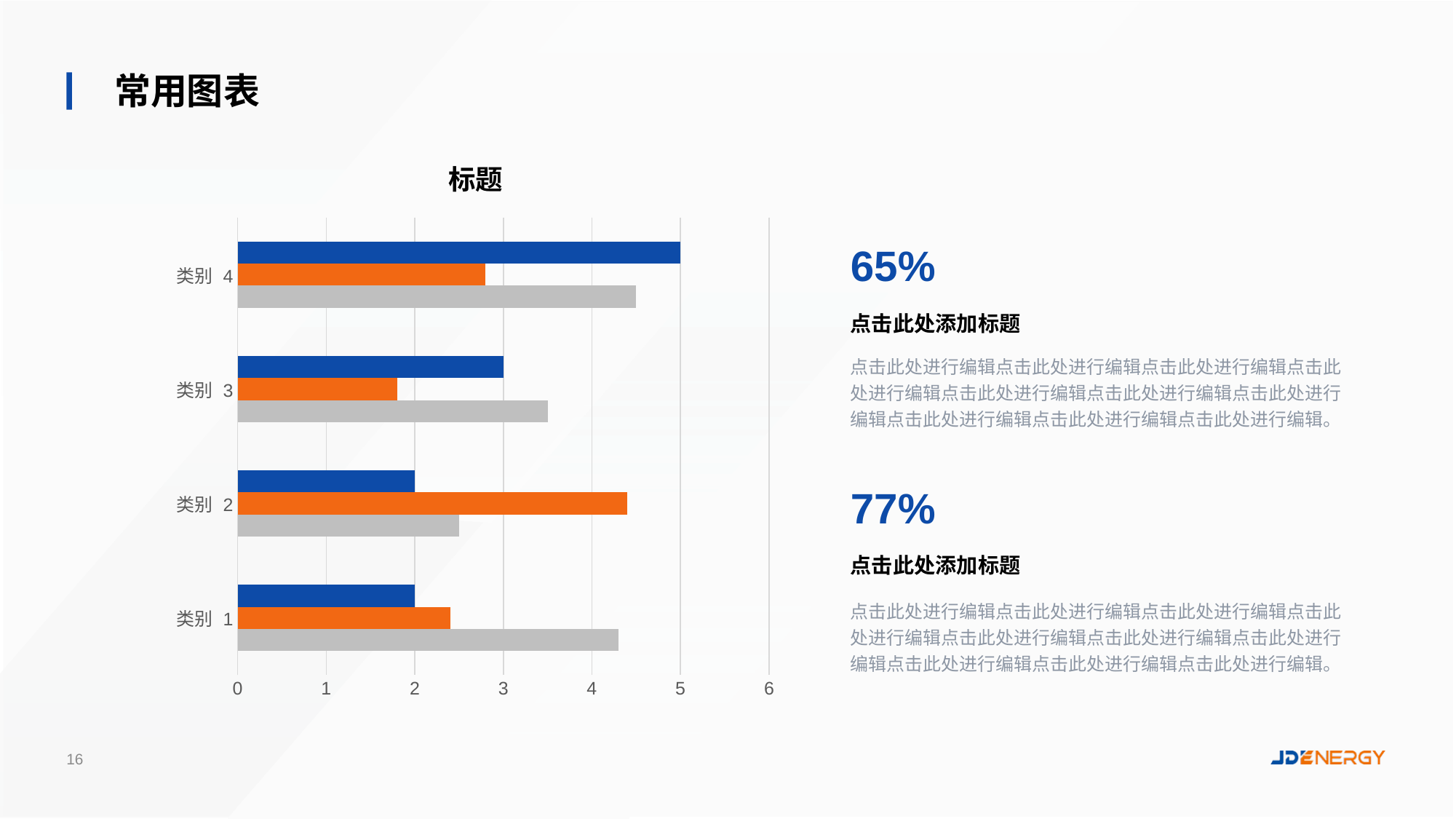

常用图表

### Chart: 标题

| Category | 系列 1 | 系列 2 | 系列 3 |
|---|---|---|---|
| 类别 1 | 4.3 | 2.4 | 2.0 |
| 类别 2 | 2.5 | 4.4 | 2.0 |
| 类别 3 | 3.5 | 1.8 | 3.0 |
| 类别 4 | 4.5 | 2.8 | 5.0 |
65%
点击此处添加标题

点击此处进行编辑点击此处进行编辑点击此处进行编辑点击此处进行编辑点击此处进行编辑点击此处进行编辑点击此处进行编辑点击此处进行编辑点击此处进行编辑点击此处进行编辑。
77%
点击此处添加标题

点击此处进行编辑点击此处进行编辑点击此处进行编辑点击此处进行编辑点击此处进行编辑点击此处进行编辑点击此处进行编辑点击此处进行编辑点击此处进行编辑点击此处进行编辑。
16